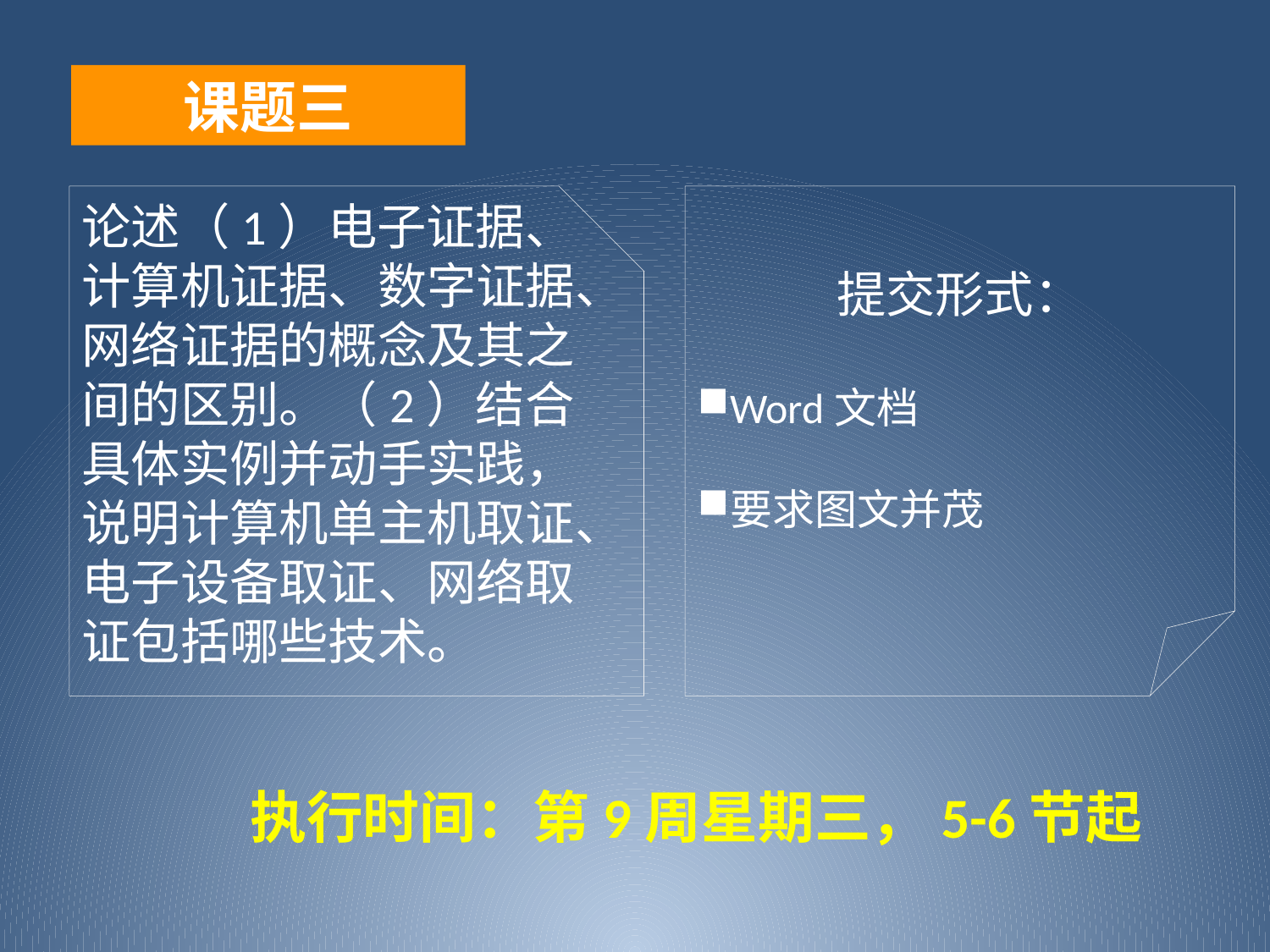

课题三
论述（1）电子证据、计算机证据、数字证据、网络证据的概念及其之间的区别。（2）结合具体实例并动手实践，说明计算机单主机取证、电子设备取证、网络取证包括哪些技术。

提交形式：

Word文档

要求图文并茂
执行时间：第9周星期三，5-6节起